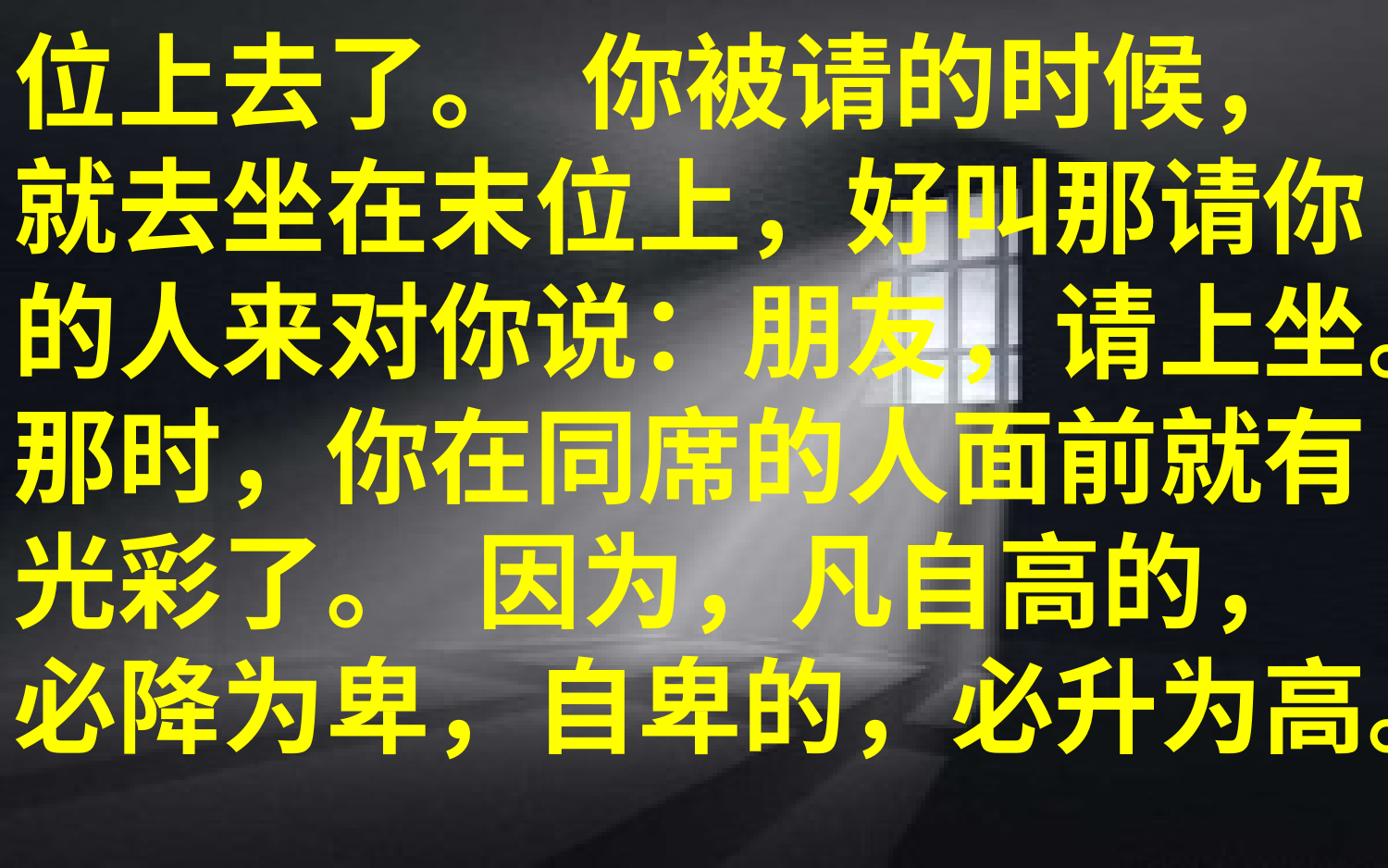

位上去了。  你被请的时候，就去坐在末位上，好叫那请你的人来对你说：朋友，请上坐。那时，你在同席的人面前就有光彩了。  因为，凡自高的，必降为卑，自卑的，必升为高。